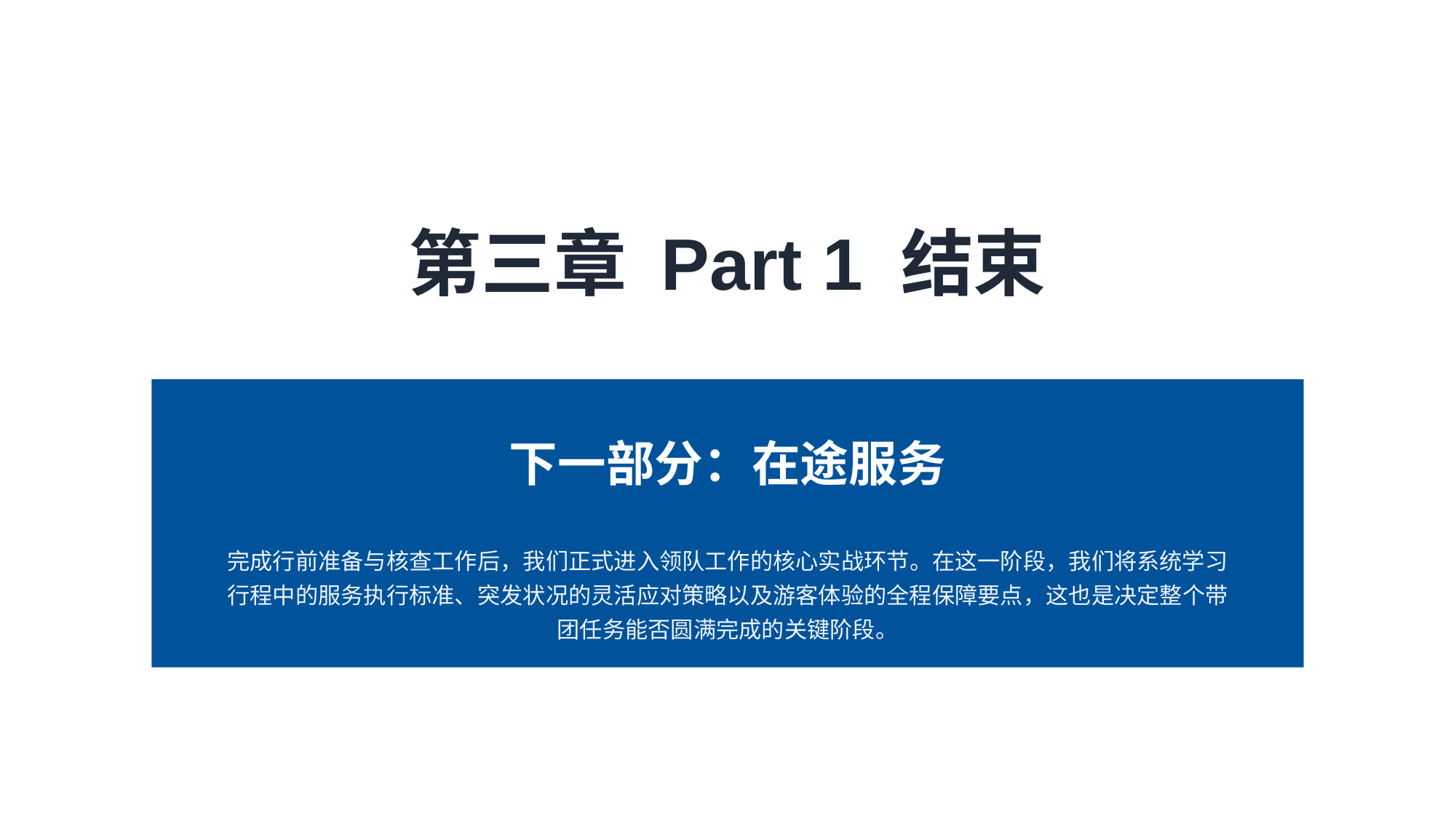

第三章 Part 1 结束

下一部分：在途服务
完成行前准备与核查工作后，我们正式进入领队工作的核心实战环节。在这一阶段，我们将系统学习行程中的服务执行标准、突发状况的灵活应对策略以及游客体验的全程保障要点，这也是决定整个带团任务能否圆满完成的关键阶段。